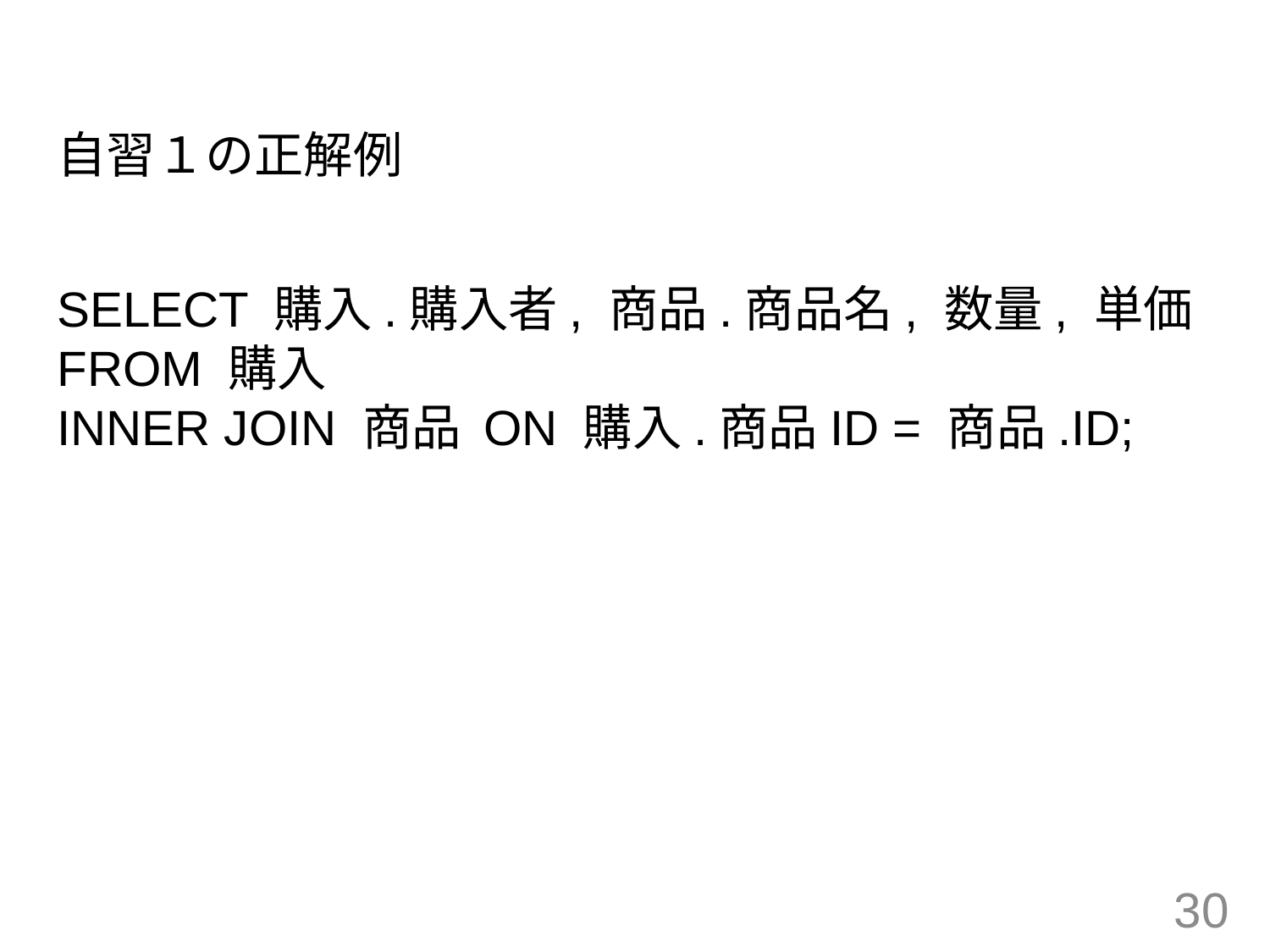

#
自習１の正解例

SELECT 購入.購入者, 商品.商品名, 数量, 単価
FROM 購入
INNER JOIN 商品 ON 購入.商品ID = 商品.ID;
30